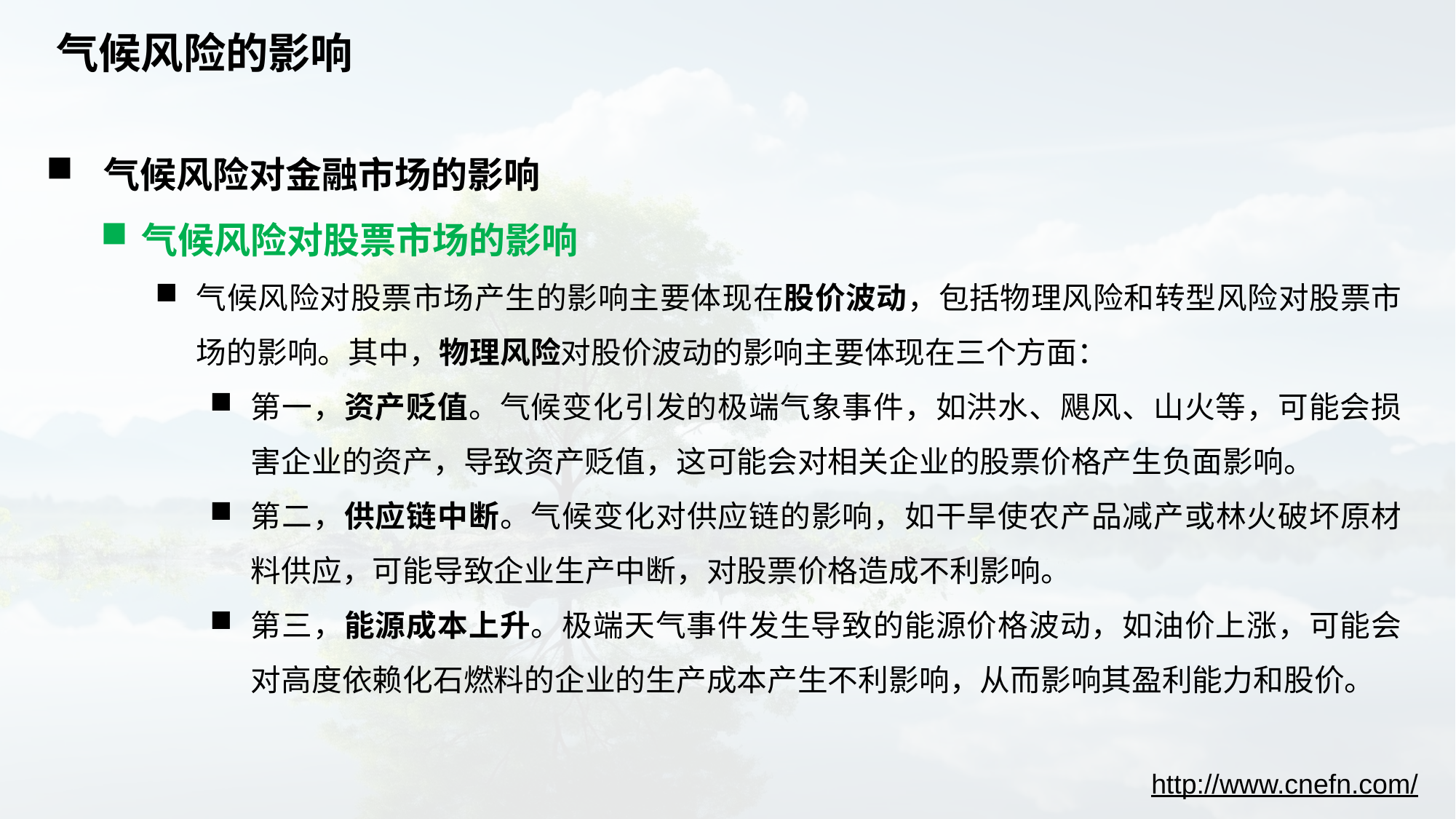

# 气候风险的影响
 气候风险对金融市场的影响
气候风险对股票市场的影响
气候风险对股票市场产生的影响主要体现在股价波动，包括物理风险和转型风险对股票市场的影响。其中，物理风险对股价波动的影响主要体现在三个方面：
第一，资产贬值。气候变化引发的极端气象事件，如洪水、飓风、山火等，可能会损害企业的资产，导致资产贬值，这可能会对相关企业的股票价格产生负面影响。
第二，供应链中断。气候变化对供应链的影响，如干旱使农产品减产或林火破坏原材料供应，可能导致企业生产中断，对股票价格造成不利影响。
第三，能源成本上升。极端天气事件发生导致的能源价格波动，如油价上涨，可能会对高度依赖化石燃料的企业的生产成本产生不利影响，从而影响其盈利能力和股价。